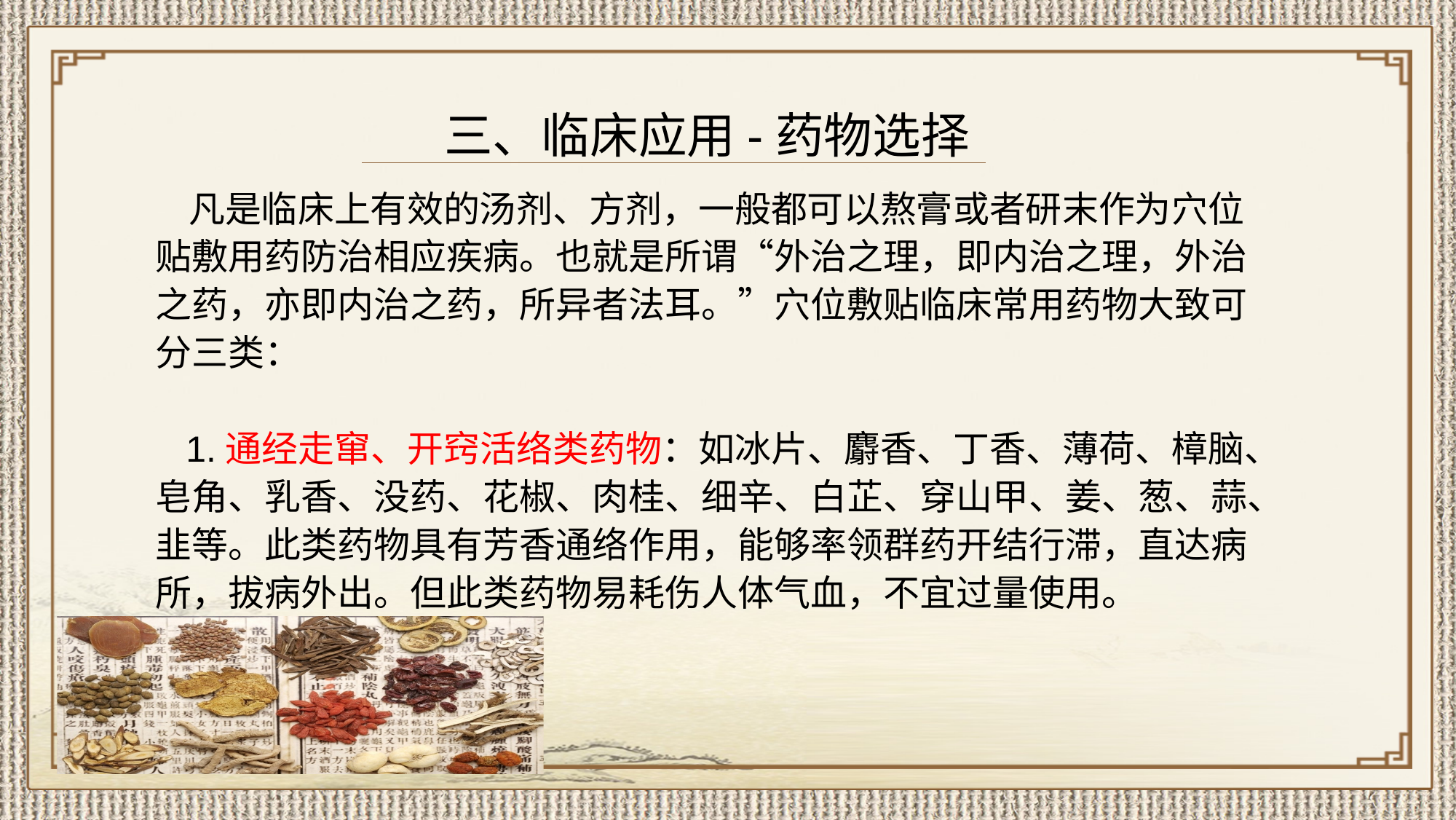

三、临床应用-药物选择
   凡是临床上有效的汤剂、方剂，一般都可以熬膏或者研末作为穴位贴敷用药防治相应疾病。也就是所谓“外治之理，即内治之理，外治之药，亦即内治之药，所异者法耳。”穴位敷贴临床常用药物大致可分三类：

   1.通经走窜、开窍活络类药物：如冰片、麝香、丁香、薄荷、樟脑、皂角、乳香、没药、花椒、肉桂、细辛、白芷、穿山甲、姜、葱、蒜、韭等。此类药物具有芳香通络作用，能够率领群药开结行滞，直达病所，拔病外出。但此类药物易耗伤人体气血，不宜过量使用。